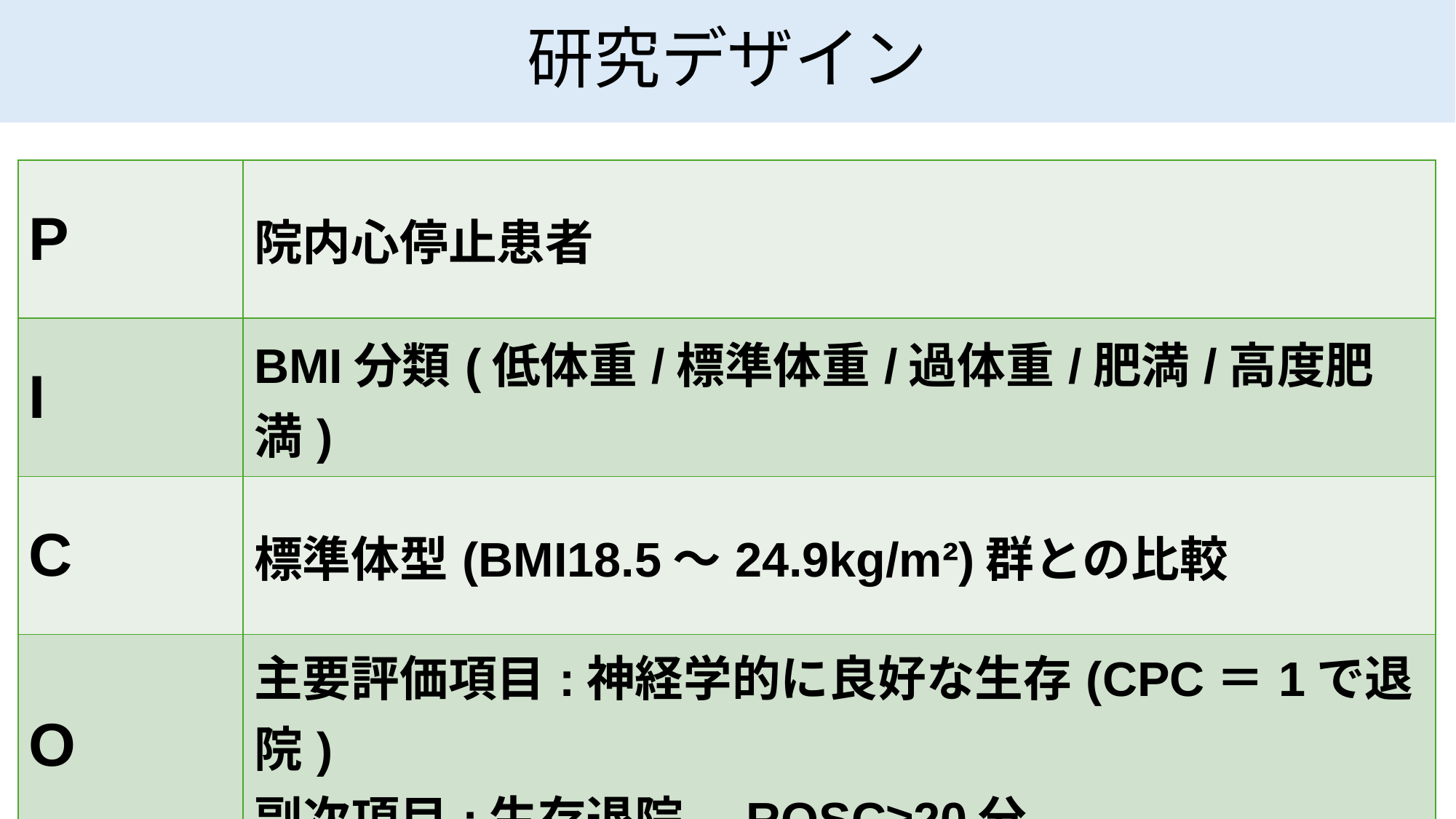

# 研究デザイン
| P | 院内心停止患者 |
| --- | --- |
| I | BMI分類(低体重/標準体重/過体重/肥満/高度肥満) |
| C | 標準体型(BMI18.5〜24.9kg/m²)群との比較 |
| O | 主要評価項目:神経学的に良好な生存(CPC＝1で退院) 副次項目:生存退院、ROSC≥20分 |